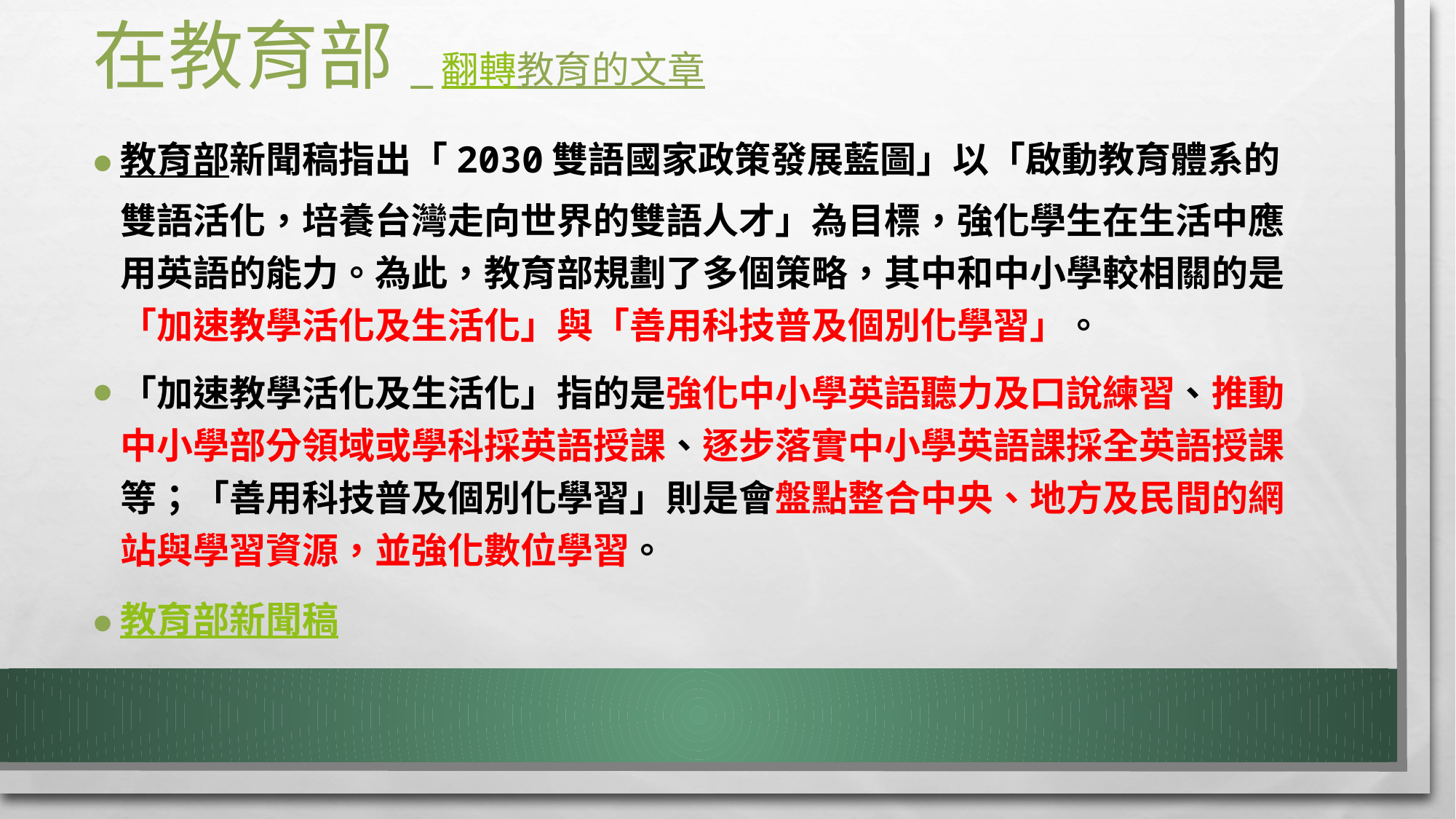

# 在教育部_翻轉教育的文章
教育部新聞稿指出「2030雙語國家政策發展藍圖」以「啟動教育體系的雙語活化，培養台灣走向世界的雙語人才」為目標，強化學生在生活中應用英語的能力。為此，教育部規劃了多個策略，其中和中小學較相關的是「加速教學活化及生活化」與「善用科技普及個別化學習」。
「加速教學活化及生活化」指的是強化中小學英語聽力及口說練習、推動中小學部分領域或學科採英語授課、逐步落實中小學英語課採全英語授課等；「善用科技普及個別化學習」則是會盤點整合中央、地方及民間的網站與學習資源，並強化數位學習。
教育部新聞稿